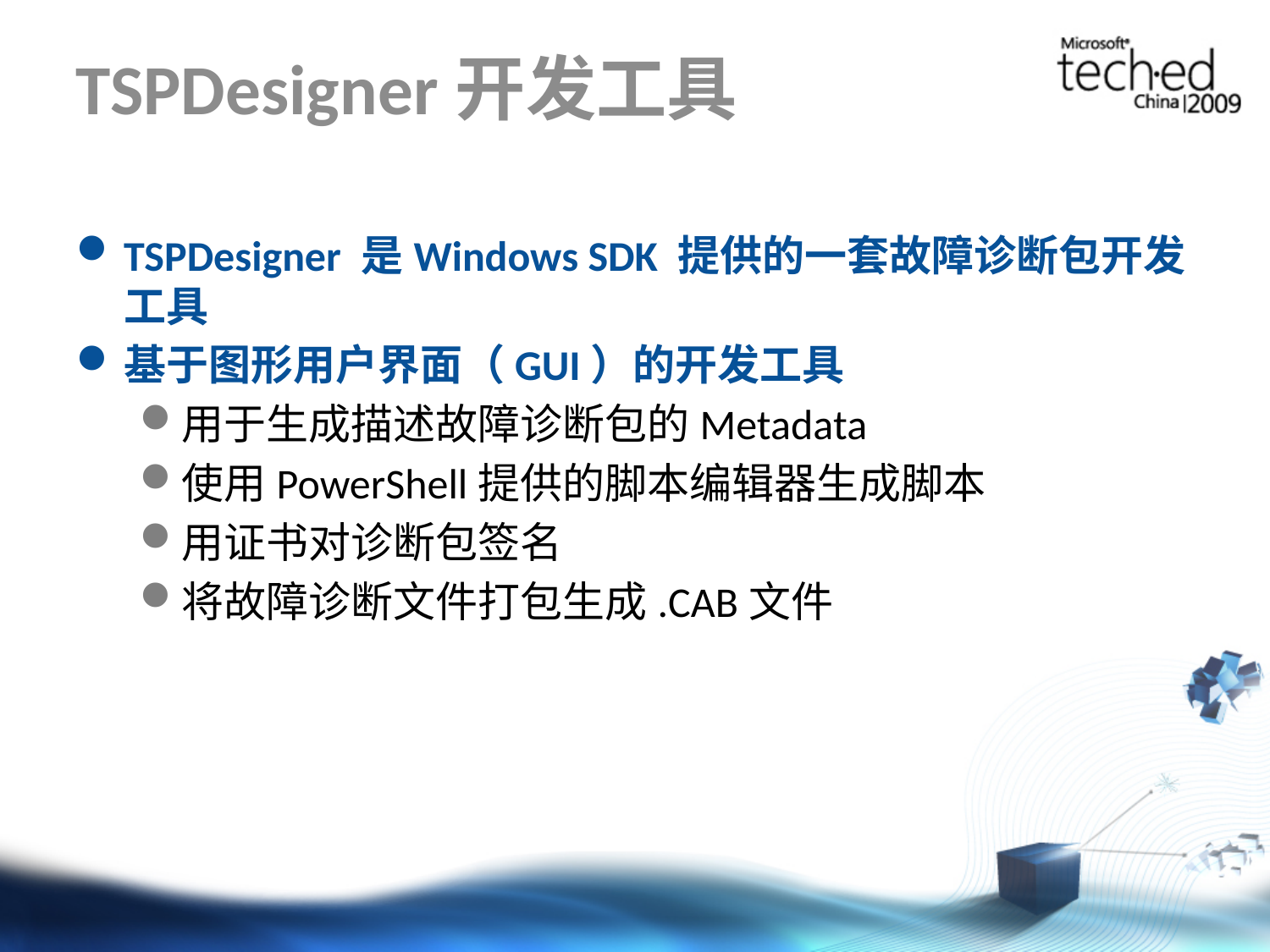

# TSPDesigner开发工具
TSPDesigner 是Windows SDK 提供的一套故障诊断包开发工具
基于图形用户界面（GUI）的开发工具
用于生成描述故障诊断包的Metadata
使用PowerShell提供的脚本编辑器生成脚本
用证书对诊断包签名
将故障诊断文件打包生成.CAB文件